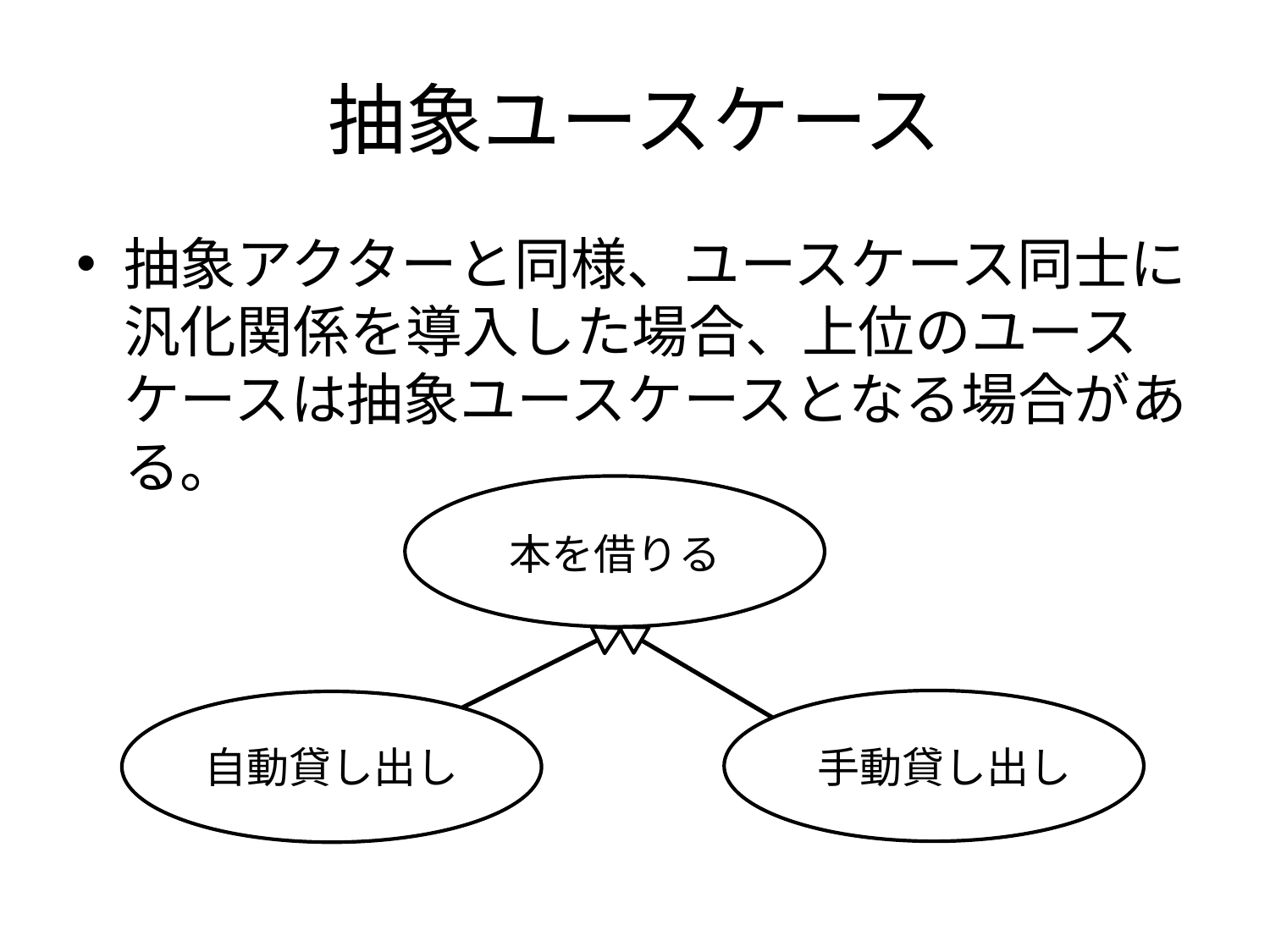

# 抽象ユースケース
抽象アクターと同様、ユースケース同士に汎化関係を導入した場合、上位のユースケースは抽象ユースケースとなる場合がある。

本を借りる

自動貸し出し
手動貸し出し